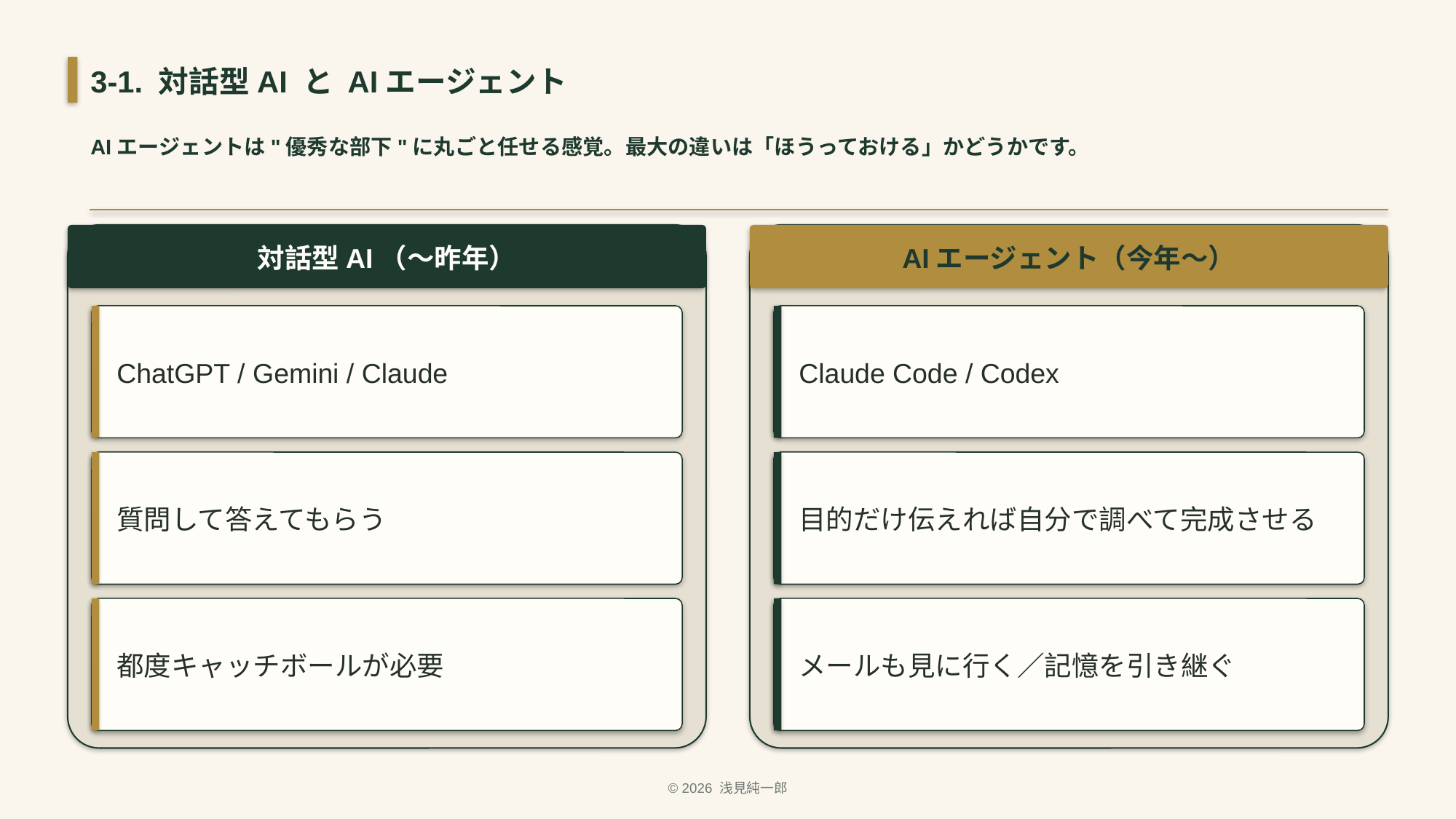

3-1. 対話型AI と AIエージェント

AIエージェントは"優秀な部下"に丸ごと任せる感覚。最大の違いは「ほうっておける」かどうかです。

対話型AI（〜昨年）

AIエージェント（今年〜）

ChatGPT / Gemini / Claude

Claude Code / Codex

質問して答えてもらう

目的だけ伝えれば自分で調べて完成させる

都度キャッチボールが必要

メールも見に行く／記憶を引き継ぐ
© 2026 浅見純一郎